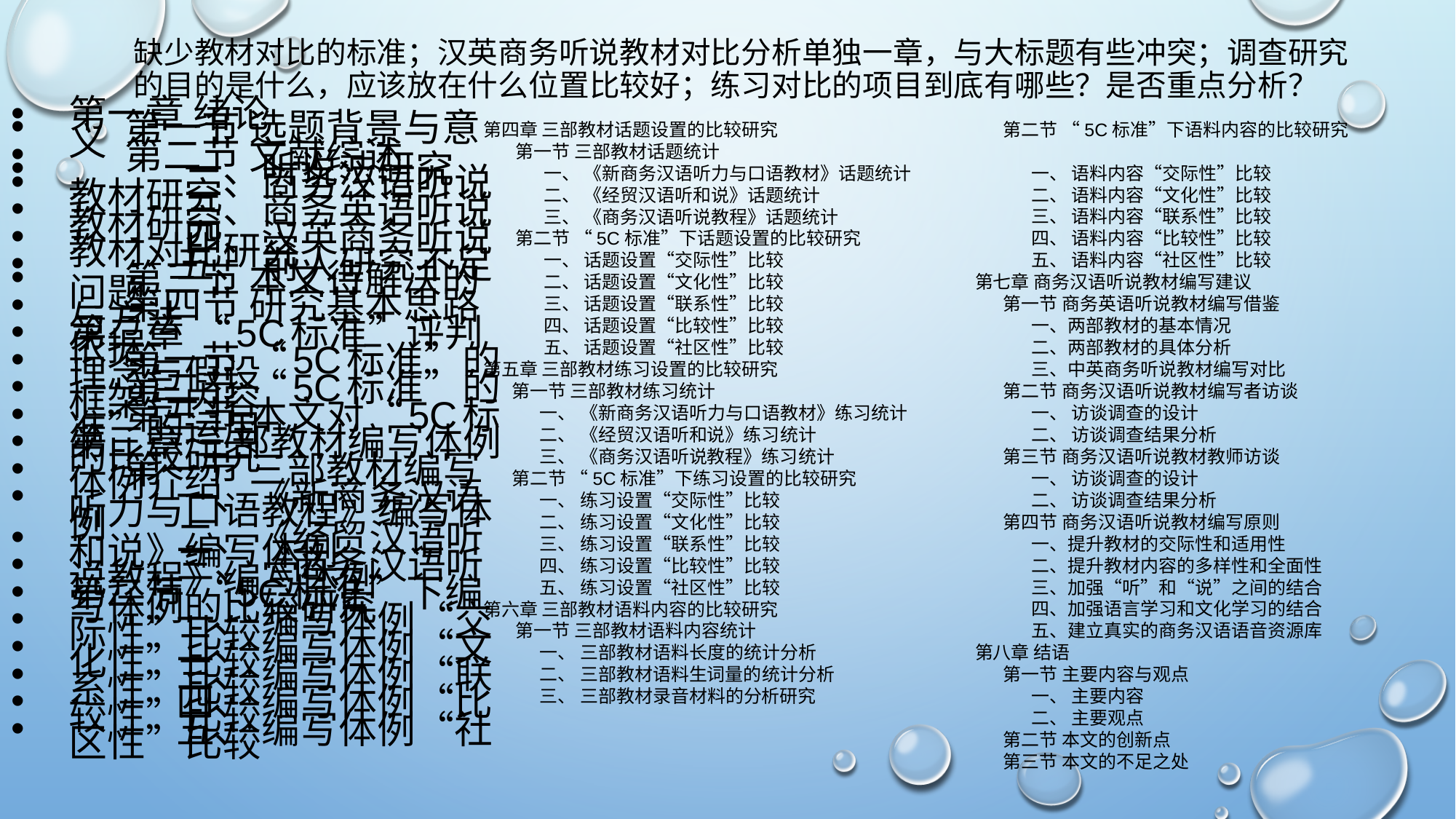

# 缺少教材对比的标准；汉英商务听说教材对比分析单独一章，与大标题有些冲突；调查研究的目的是什么，应该放在什么位置比较好；练习对比的项目到底有哪些？是否重点分析？
第四章 三部教材话题设置的比较研究
       第一节 三部教材话题统计
              一、 《新商务汉语听力与口语教材》话题统计
              二、 《经贸汉语听和说》话题统计
              三、 《商务汉语听说教程》话题统计
       第二节 “5C标准”下话题设置的比较研究
              一、 话题设置“交际性”比较
              二、 话题设置“文化性”比较
              三、 话题设置“联系性”比较
              四、 话题设置“比较性”比较
              五、 话题设置“社区性”比较
第五章 三部教材练习设置的比较研究
      第一节 三部教材练习统计
             一、 《新商务汉语听力与口语教材》练习统计
             二、 《经贸汉语听和说》练习统计
             三、 《商务汉语听说教程》练习统计
      第二节 “5C标准”下练习设置的比较研究
             一、 练习设置“交际性”比较
             二、 练习设置“文化性”比较
             三、 练习设置“联系性”比较
             四、 练习设置“比较性”比较
             五、 练习设置“社区性”比较
第六章 三部教材语料内容的比较研究
       第一节 三部教材语料内容统计
             一、 三部教材语料长度的统计分析
             二、 三部教材语料生词量的统计分析
             三、 三部教材录音材料的分析研究
      第二节 “5C标准”下语料内容的比较研究
             一、 语料内容“交际性”比较
             二、 语料内容“文化性”比较
             三、 语料内容“联系性”比较
             四、 语料内容“比较性”比较
             五、 语料内容“社区性”比较
第七章 商务汉语听说教材编写建议
      第一节 商务英语听说教材编写借鉴
             一、两部教材的基本情况
             二、两部教材的具体分析
             三、中英商务听说教材编写对比
      第二节 商务汉语听说教材编写者访谈
             一、 访谈调查的设计
             二、 访谈调查结果分析
      第三节 商务汉语听说教材教师访谈
             一、 访谈调查的设计
             二、 访谈调查结果分析
      第四节 商务汉语听说教材编写原则
             一、提升教材的交际性和适用性
             二、提升教材内容的多样性和全面性
             三、加强“听”和“说”之间的结合
             四、加强语言学习和文化学习的结合
             五、建立真实的商务汉语语音资源库
第八章 结语
      第一节 主要内容与观点
             一、 主要内容
             二、 主要观点
      第二节 本文的创新点
      第三节 本文的不足之处
第一章 绪论
      第一节 选题背景与意义
      第二节 文献综述
             一、听说法研究
             二、商务汉语听说教材研究
             三、商务英语听说教材研究
             四、汉英商务听说教材对比研究
            五、 前人研究不足
      第三节 本文待解决的问题
      第四节 研究基本思路与方法
第二章 “5C标准”评判依据
      第一节 “5C标准”的理念与假设
      第二节 “5C标准”的框架与内容
      第三节 本文对“5C标准”的运用
第三章 三部教材编写体例的比较研究
      第一节 三部教材编写体例介绍
            一、《新商务汉语听力与口语教程》编写体例
            二、《经贸汉语听和说》编写体例
            三、《商务汉语听说教程》编写体例
第二节 “5C标准”下编写体例的比较研究
            一、 编写体例“交际性”比较
            二、 编写体例“文化性”比较
            三、 编写体例“联系性”比较
            四、 编写体例“比较性”比较
            五、 编写体例“社区性”比较